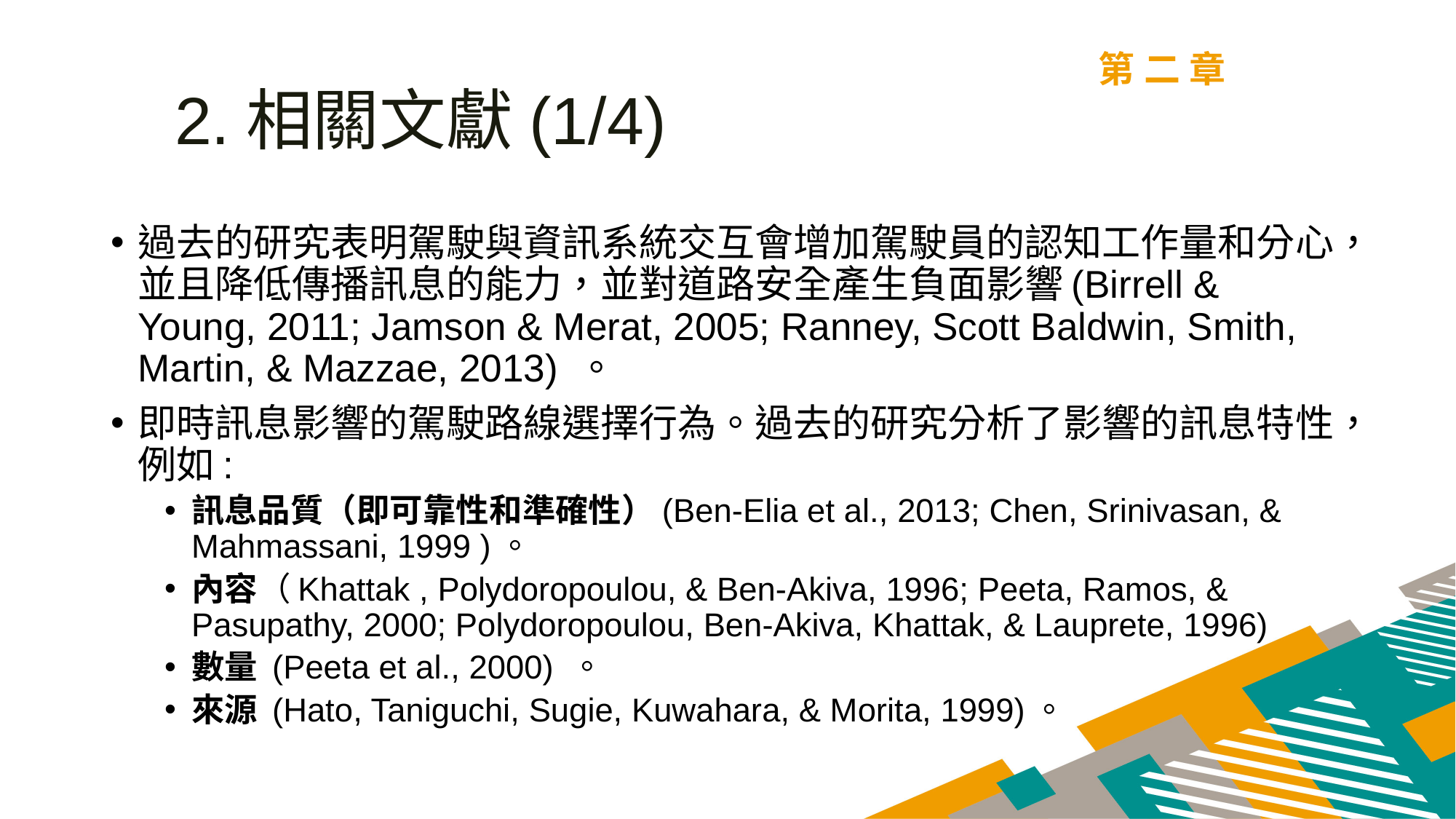

第二章
2.相關文獻(1/4)
過去的研究表明駕駛與資訊系統交互會增加駕駛員的認知工作量和分心，並且降低傳播訊息的能力，並對道路安全產生負面影響(Birrell & Young, 2011; Jamson & Merat, 2005; Ranney, Scott Baldwin, Smith, Martin, & Mazzae, 2013) 。
即時訊息影響的駕駛路線選擇行為。過去的研究分析了影響的訊息特性，例如:
訊息品質（即可靠性和準確性）(Ben-Elia et al., 2013; Chen, Srinivasan, & Mahmassani, 1999 )。
內容（Khattak , Polydoropoulou, & Ben-Akiva, 1996; Peeta, Ramos, & Pasupathy, 2000; Polydoropoulou, Ben-Akiva, Khattak, & Lauprete, 1996)
數量 (Peeta et al., 2000) 。
來源 (Hato, Taniguchi, Sugie, Kuwahara, & Morita, 1999)。